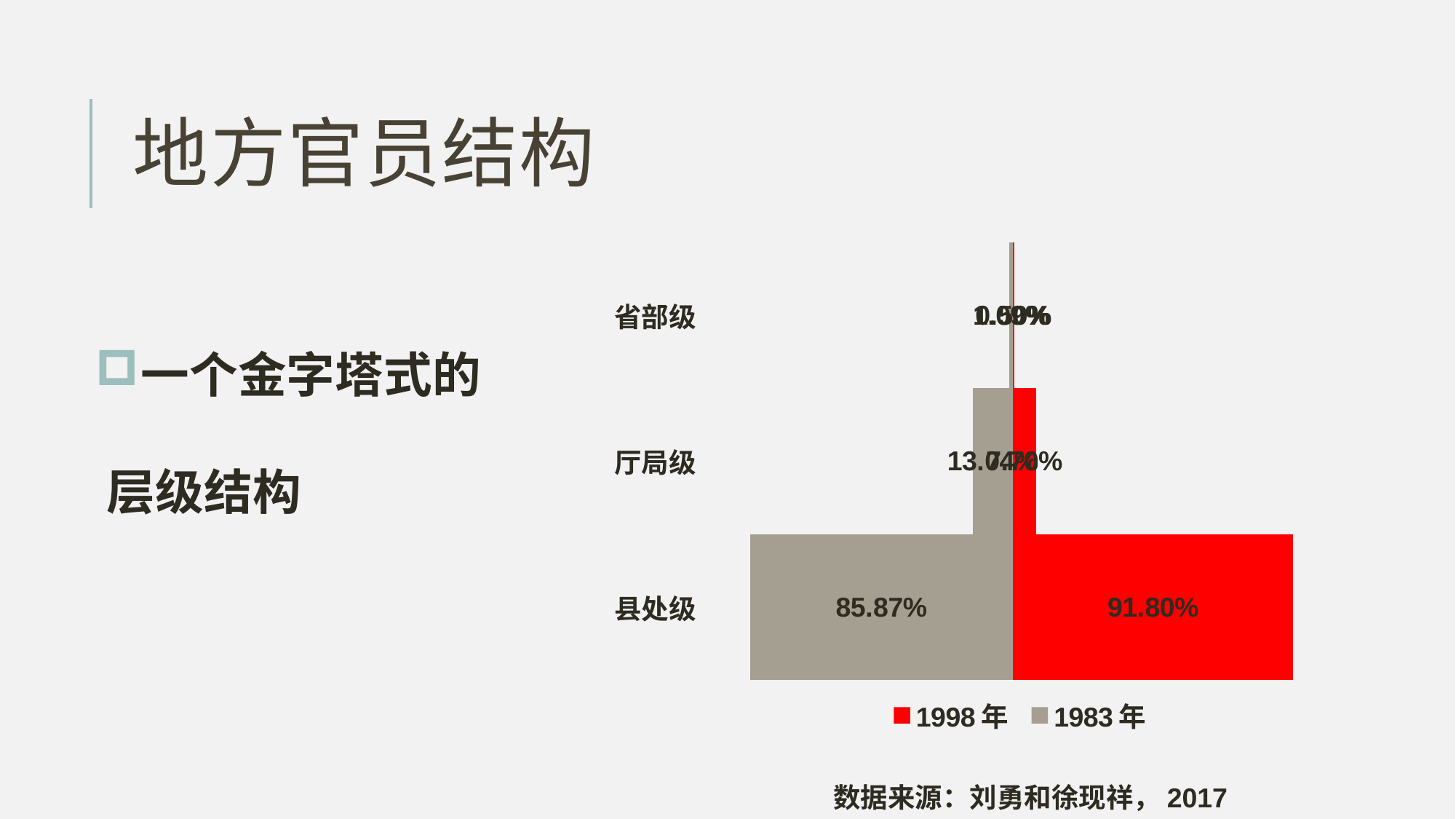

# 地方官员结构

### Chart

| Category | 1983年 | 1998年 |
|---|---|---|
| 县处级 | 0.858692062094025 | 0.917976477535557 |
| 厅局级 | 0.130403451002373 | 0.0769804635598642 |
| 省部级 | 0.0109044869036061 | 0.00504305890458149 |
一个金字塔式的层级结构
数据来源：刘勇和徐现祥，2017